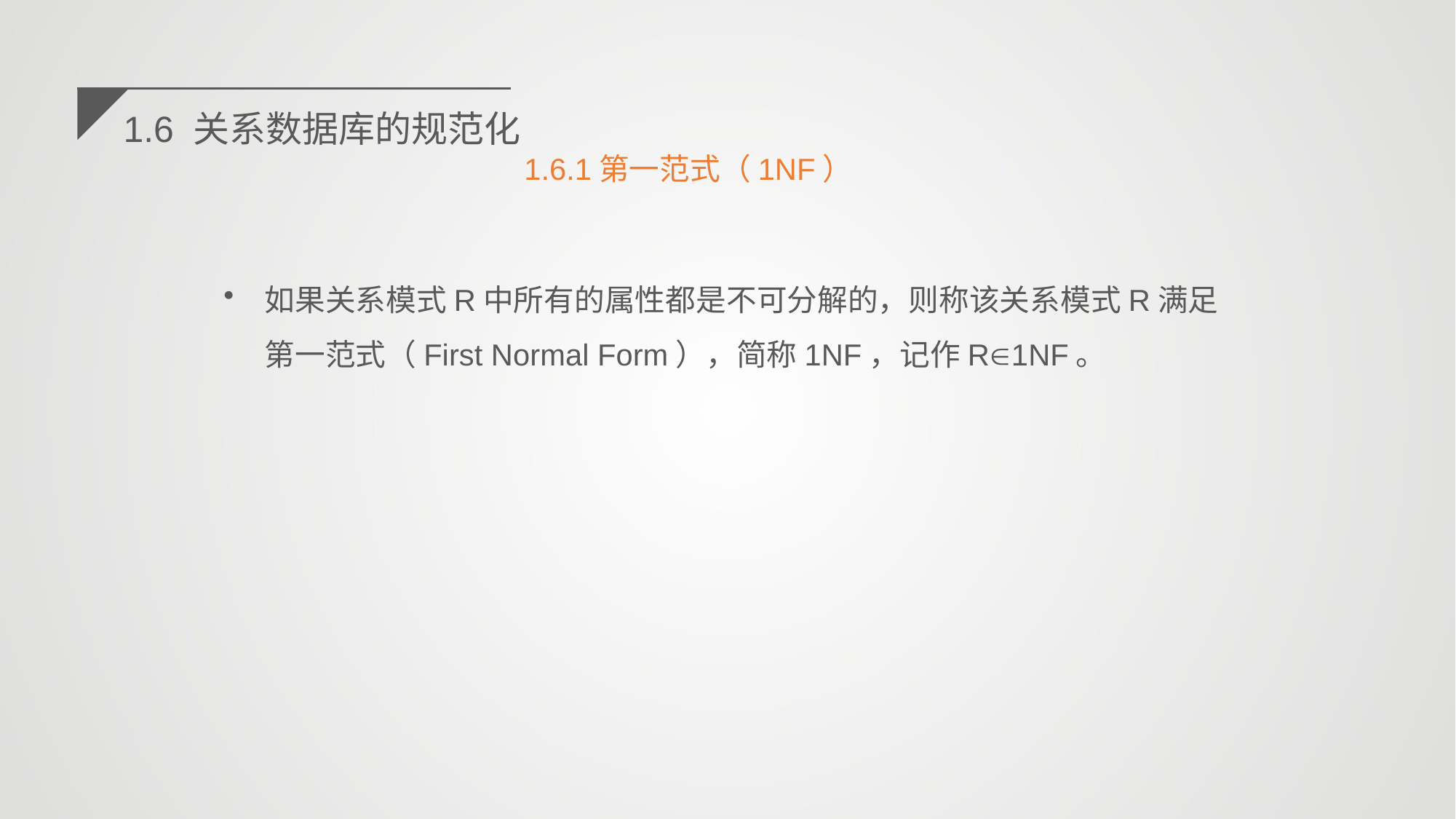

1.6 关系数据库的规范化
1.6.1第一范式（1NF）

如果关系模式R中所有的属性都是不可分解的，则称该关系模式R满足第一范式（First Normal Form），简称1NF，记作R∈1NF。